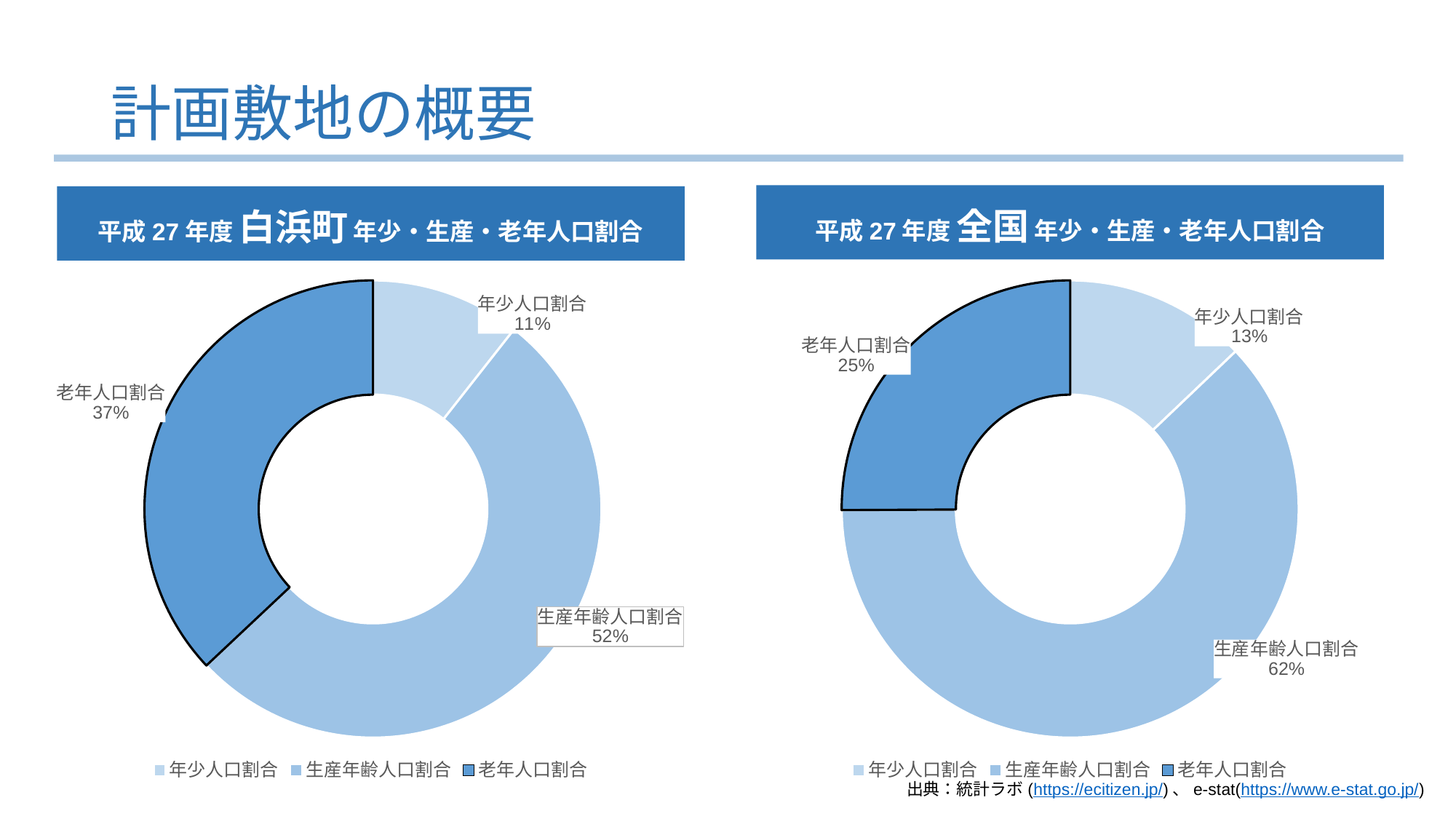

# 計画敷地の概要
平成27年度 全国 年少・生産・老年人口割合
平成27年度 白浜町 年少・生産・老年人口割合

### Chart

| Category | 売上高 |
|---|---|
| 年少人口割合 | 10.6 |
| 生産年齢人口割合 | 52.4 |
| 老年人口割合 | 37.0 |

### Chart

| Category | 売上高 |
|---|---|
| 年少人口割合 | 12.9 |
| 生産年齢人口割合 | 62.1 |
| 老年人口割合 | 25.1 |
出典：統計ラボ(https://ecitizen.jp/)、e-stat(https://www.e-stat.go.jp/)